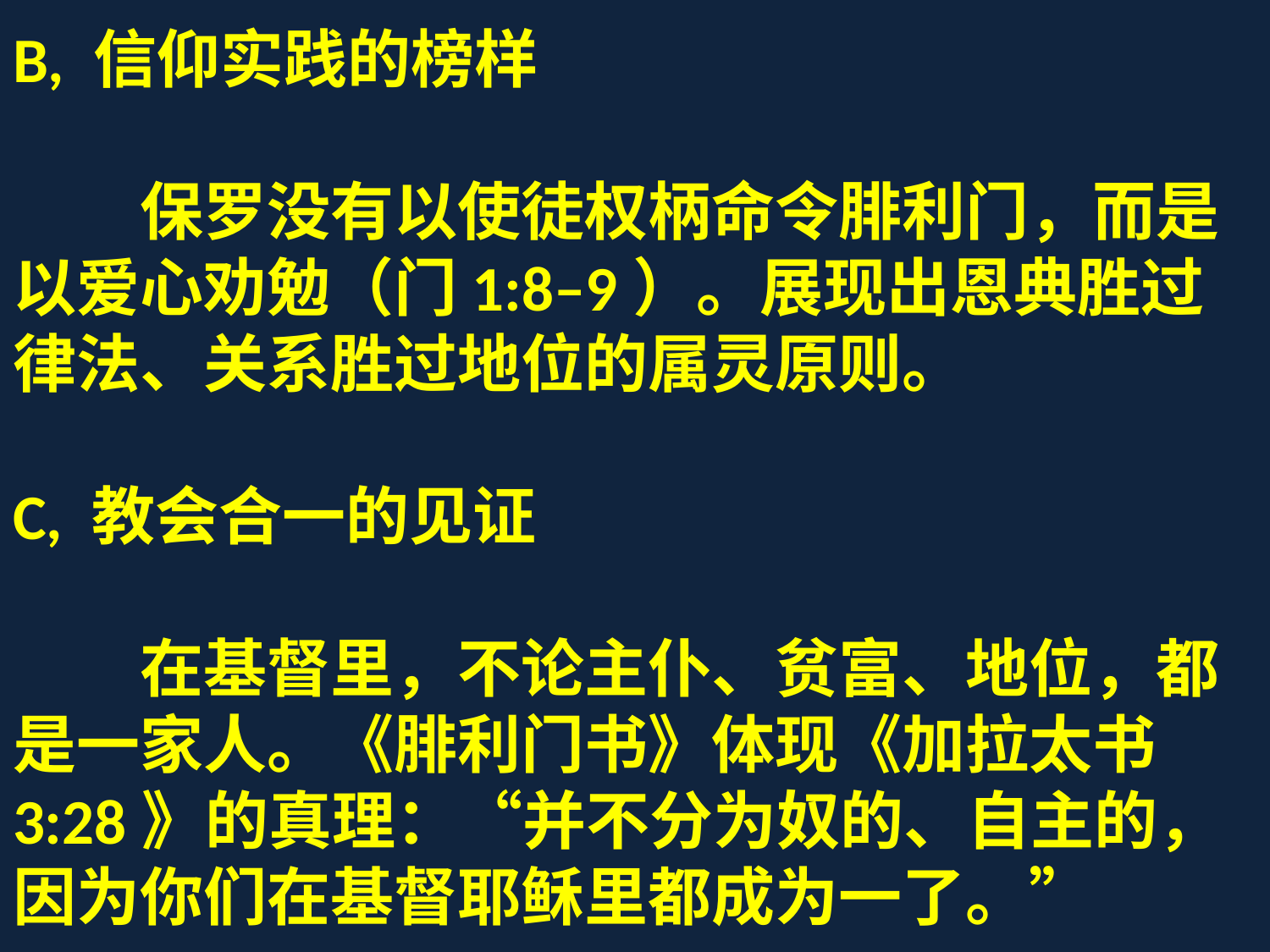

B, 信仰实践的榜样

	保罗没有以使徒权柄命令腓利门，而是以爱心劝勉（门1:8–9）。展现出恩典胜过律法、关系胜过地位的属灵原则。

C, 教会合一的见证

	在基督里，不论主仆、贫富、地位，都是一家人。《腓利门书》体现《加拉太书3:28》的真理：“并不分为奴的、自主的，因为你们在基督耶稣里都成为一了。”